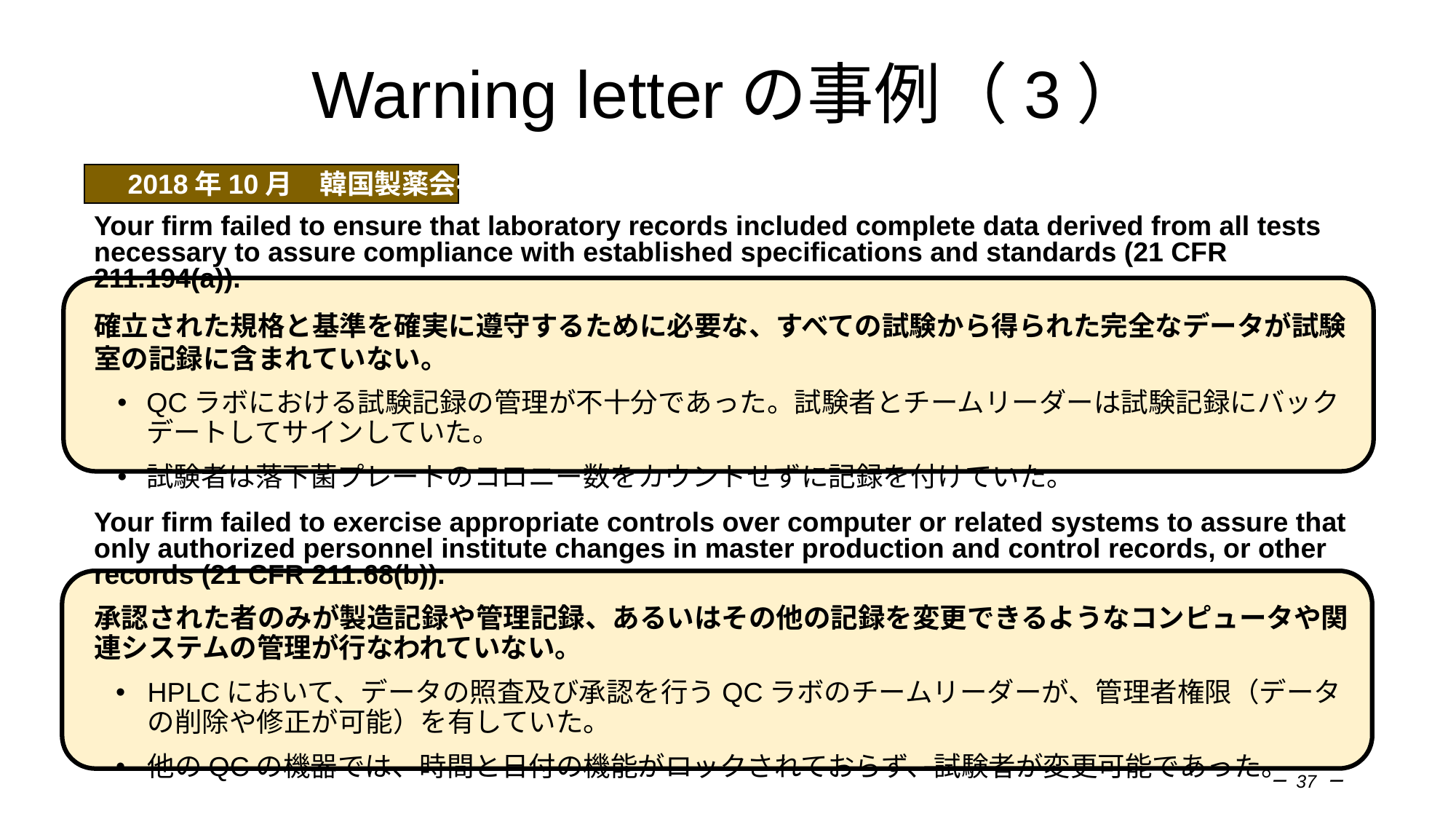

Warning letterの事例（3）
　2018年10月　韓国製薬会社
Your firm failed to ensure that laboratory records included complete data derived from all tests necessary to assure compliance with established specifications and standards (21 CFR 211.194(a)).
確立された規格と基準を確実に遵守するために必要な、すべての試験から得られた完全なデータが試験室の記録に含まれていない。
QCラボにおける試験記録の管理が不十分であった。試験者とチームリーダーは試験記録にバックデートしてサインしていた。
試験者は落下菌プレートのコロニー数をカウントせずに記録を付けていた。
Your firm failed to exercise appropriate controls over computer or related systems to assure that only authorized personnel institute changes in master production and control records, or other records (21 CFR 211.68(b)).
承認された者のみが製造記録や管理記録、あるいはその他の記録を変更できるようなコンピュータや関連システムの管理が行なわれていない。
HPLCにおいて、データの照査及び承認を行うQCラボのチームリーダーが、管理者権限（データの削除や修正が可能）を有していた。
他のQCの機器では、時間と日付の機能がロックされておらず、試験者が変更可能であった。

－ 37 －